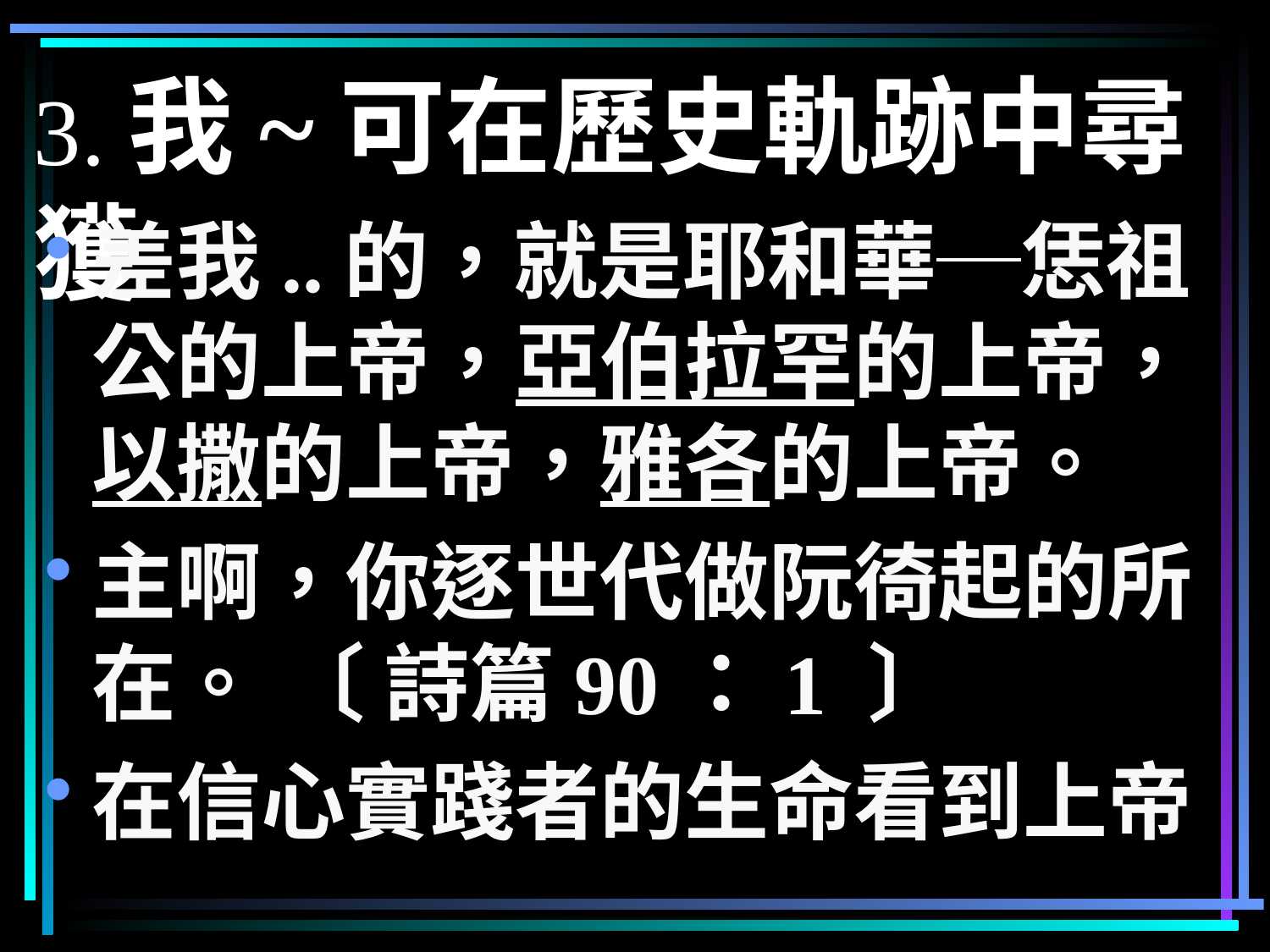

# 3.我~可在歷史軌跡中尋獲
差我..的，就是耶和華─恁祖公的上帝，亞伯拉罕的上帝，以撒的上帝，雅各的上帝。
主啊，你逐世代做阮徛起的所在。 〔 詩篇90：1 〕
在信心實踐者的生命看到上帝